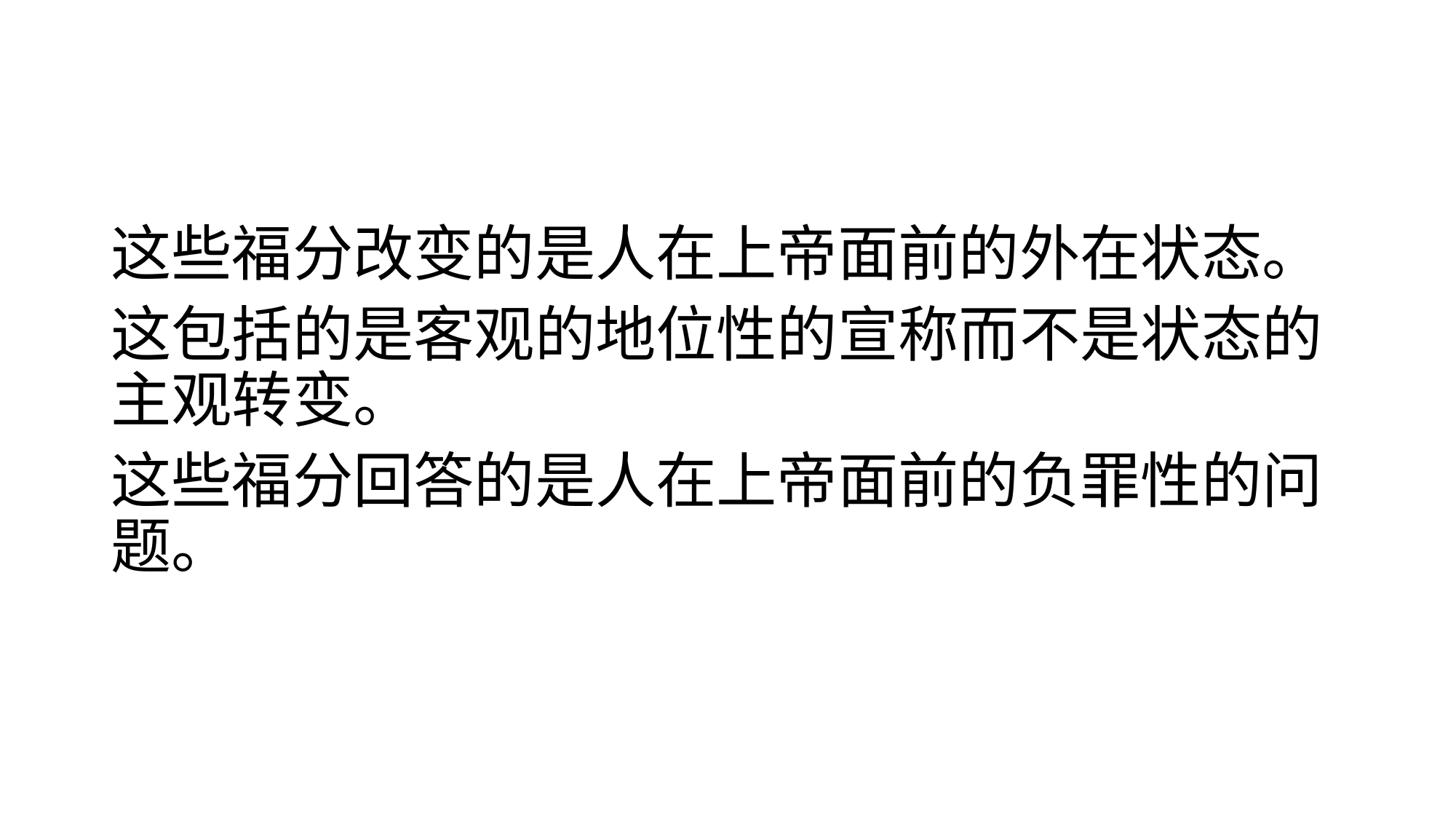

#
这些福分改变的是人在上帝面前的外在状态。
这包括的是客观的地位性的宣称而不是状态的主观转变。
这些福分回答的是人在上帝面前的负罪性的问题。